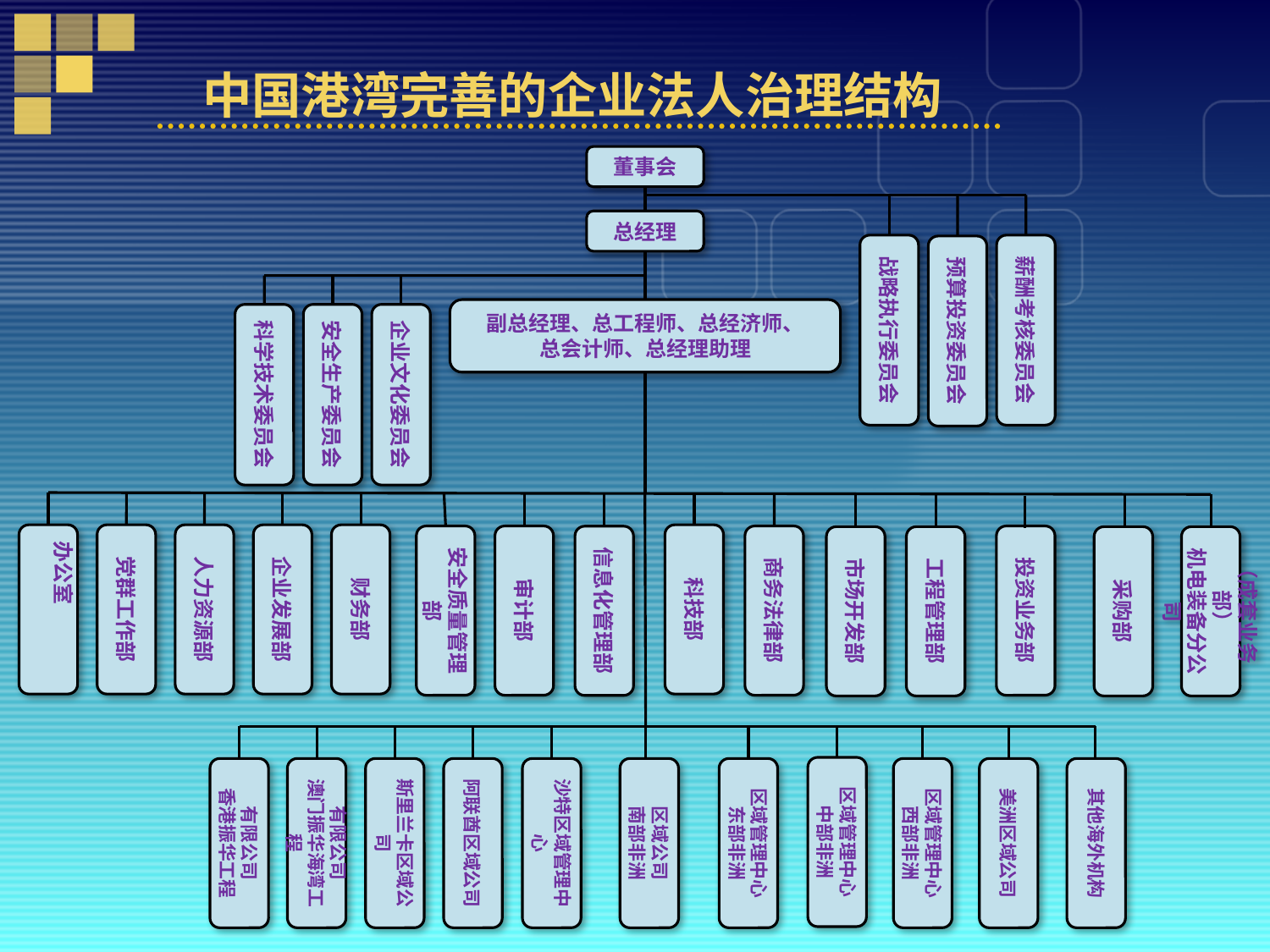

# 中国港湾完善的企业法人治理结构

董事会

总经理
战略执行委员会
薪酬考核委员会
预算投资委员会
副总经理、总工程师、总经济师、
总会计师、总经理助理
科学技术委员会
安全生产委员会
企业文化委员会
区域管理中心
中部非洲
有限公司
香港振华工程
有限公司
澳门振华海湾工程
阿联酋区域公司
区域管理中心
东部非洲
沙特区域管理中心
区域公司
南部非洲
区域管理中心
西部非洲
美洲区域公司
斯里兰卡区域公司
其他海外机构
科技部
办公室
党群工作部
人力资源部
企业发展部
财务部
安全质量管理部
审计部
商务法律部
投资业务部
信息化管理部
市场开发部
采购部
工程管理部
（成套业务部）
机电装备分公司